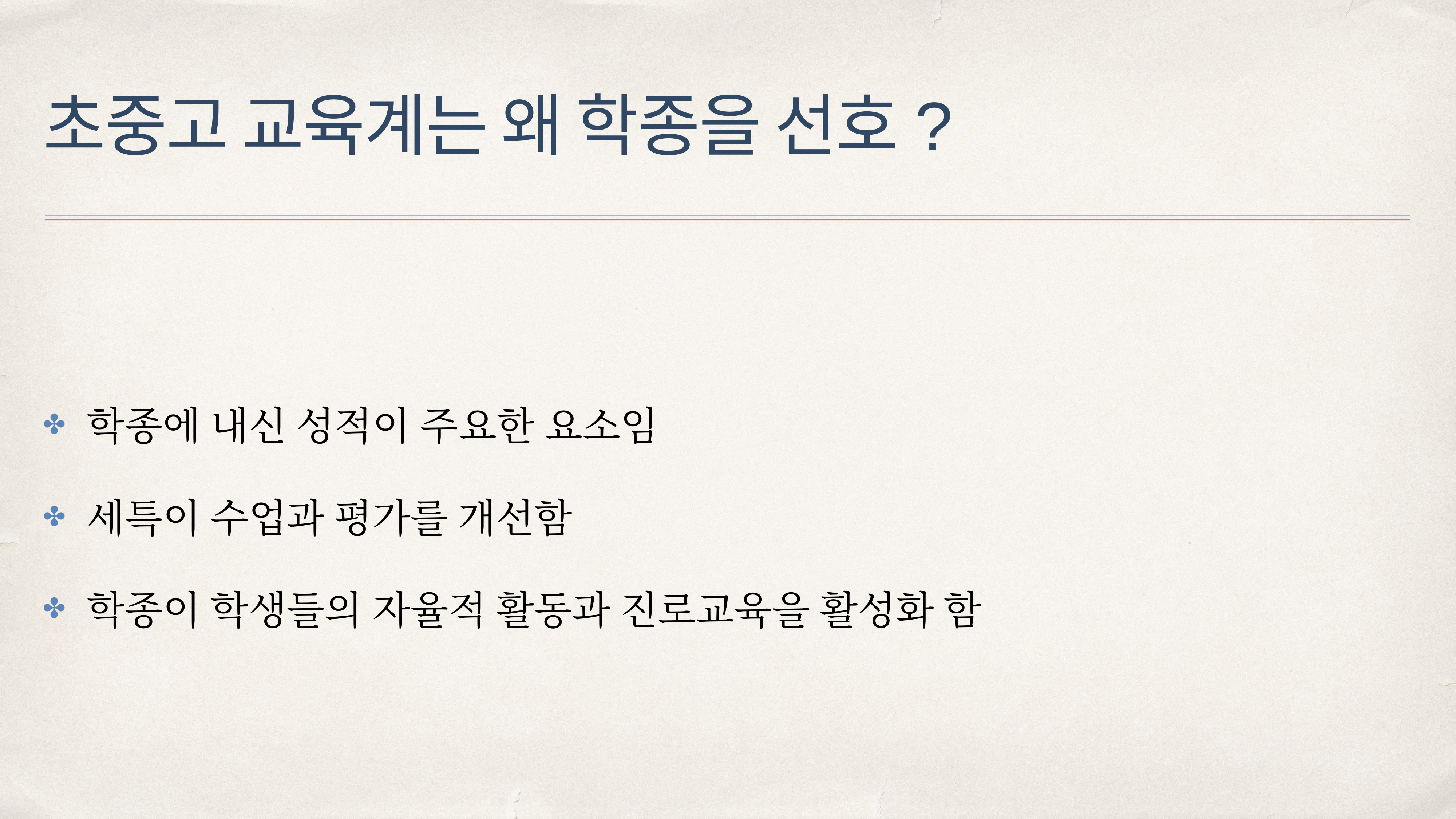

# 초중고 교육계는 왜 학종을 선호?
학종에 내신 성적이 주요한 요소임
세특이 수업과 평가를 개선함
학종이 학생들의 자율적 활동과 진로교육을 활성화 함